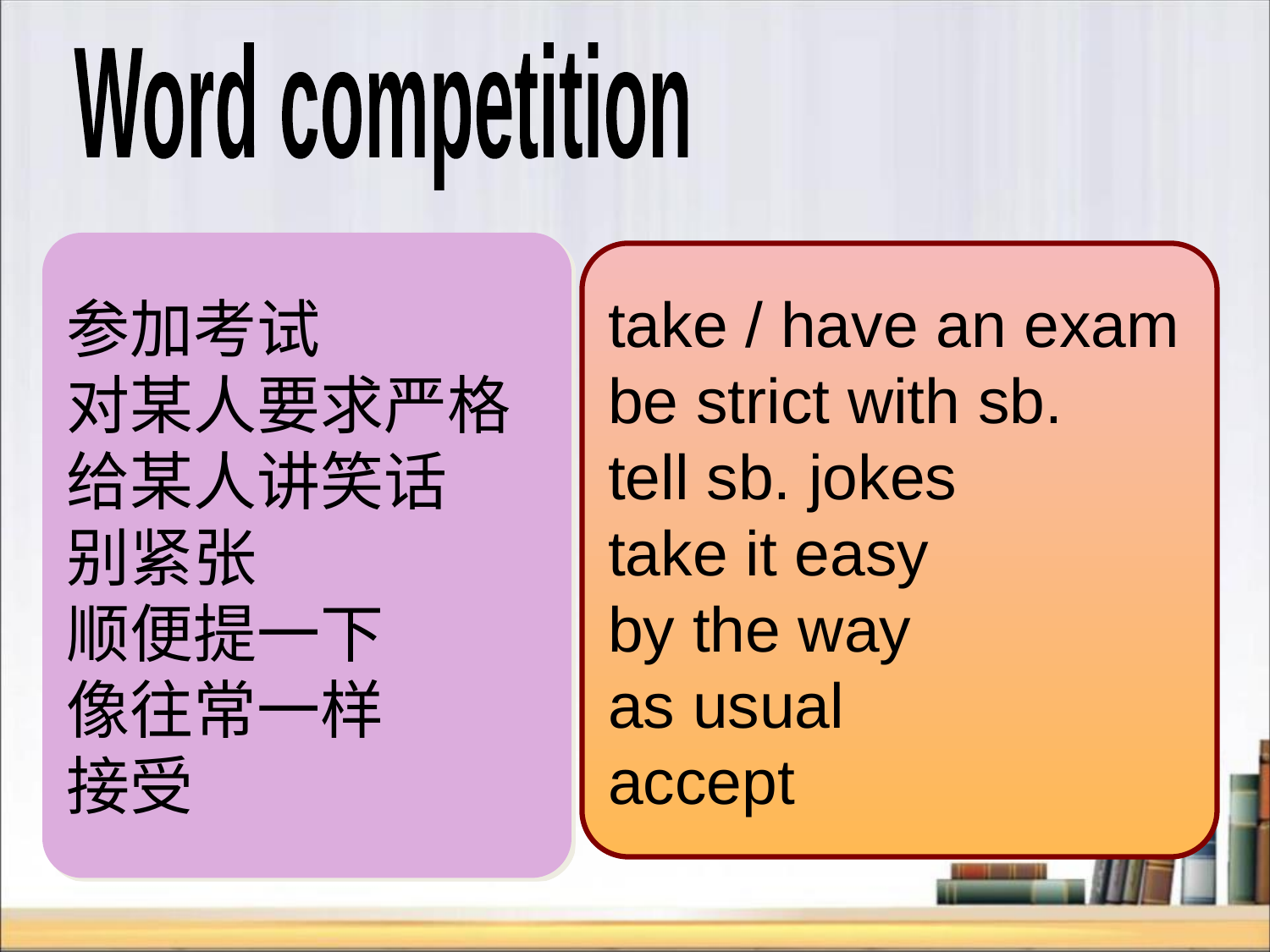

Word competition
参加考试
对某人要求严格
给某人讲笑话
别紧张
顺便提一下
像往常一样
接受
take / have an exam
be strict with sb.
tell sb. jokes
take it easy
by the way
as usual
accept